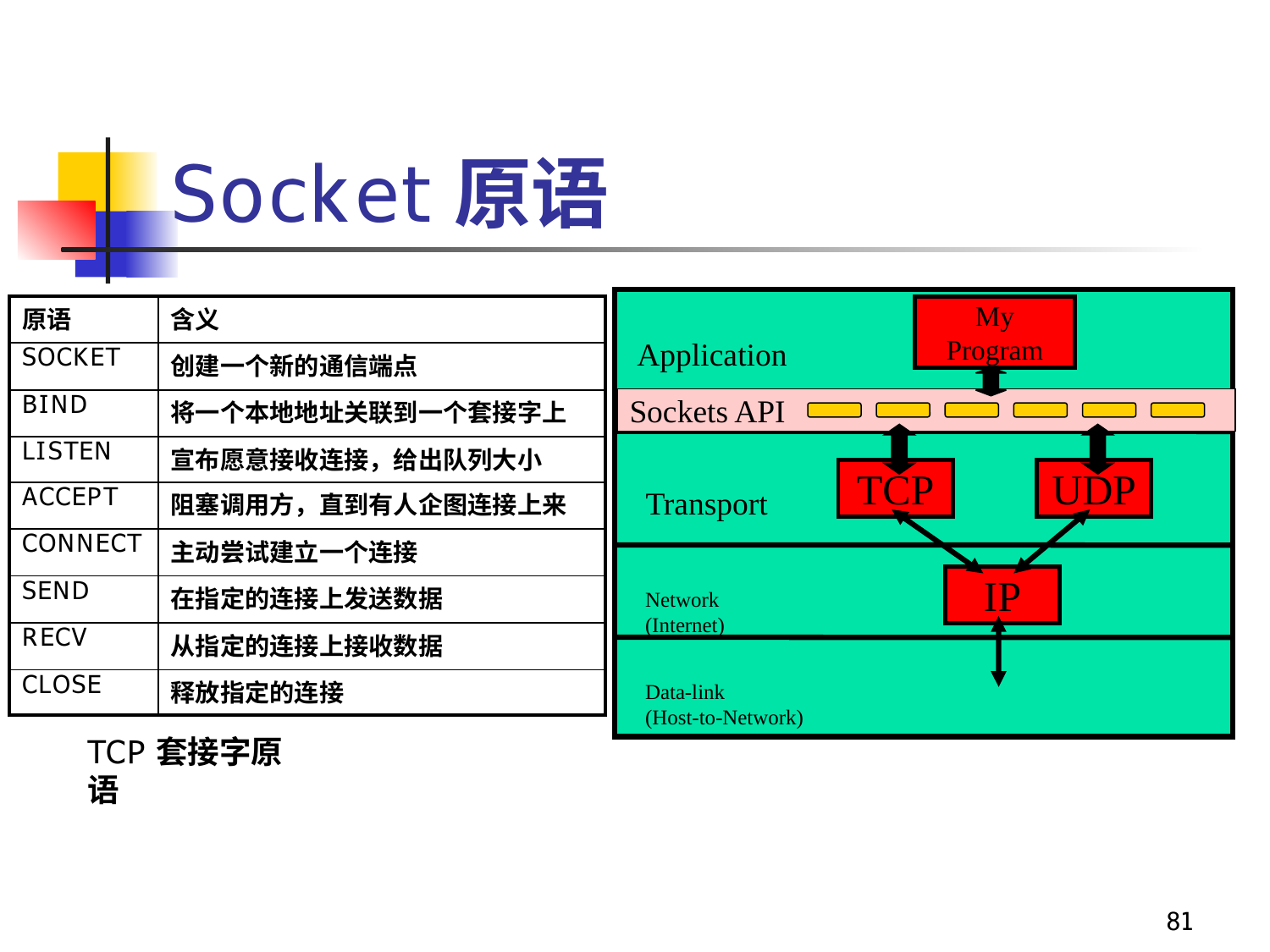

# Socket原语

My
Program
Application

Sockets API

TCP
UDP
Transport

IP
Network
(Internet)

Data-link
(Host-to-Network)
| 原语 | 含义 |
| --- | --- |
| SOCKET | 创建一个新的通信端点 |
| BIND | 将一个本地地址关联到一个套接字上 |
| LISTEN | 宣布愿意接收连接，给出队列大小 |
| ACCEPT | 阻塞调用方，直到有人企图连接上来 |
| CONNECT | 主动尝试建立一个连接 |
| SEND | 在指定的连接上发送数据 |
| RECV | 从指定的连接上接收数据 |
| CLOSE | 释放指定的连接 |
TCP套接字原语
81